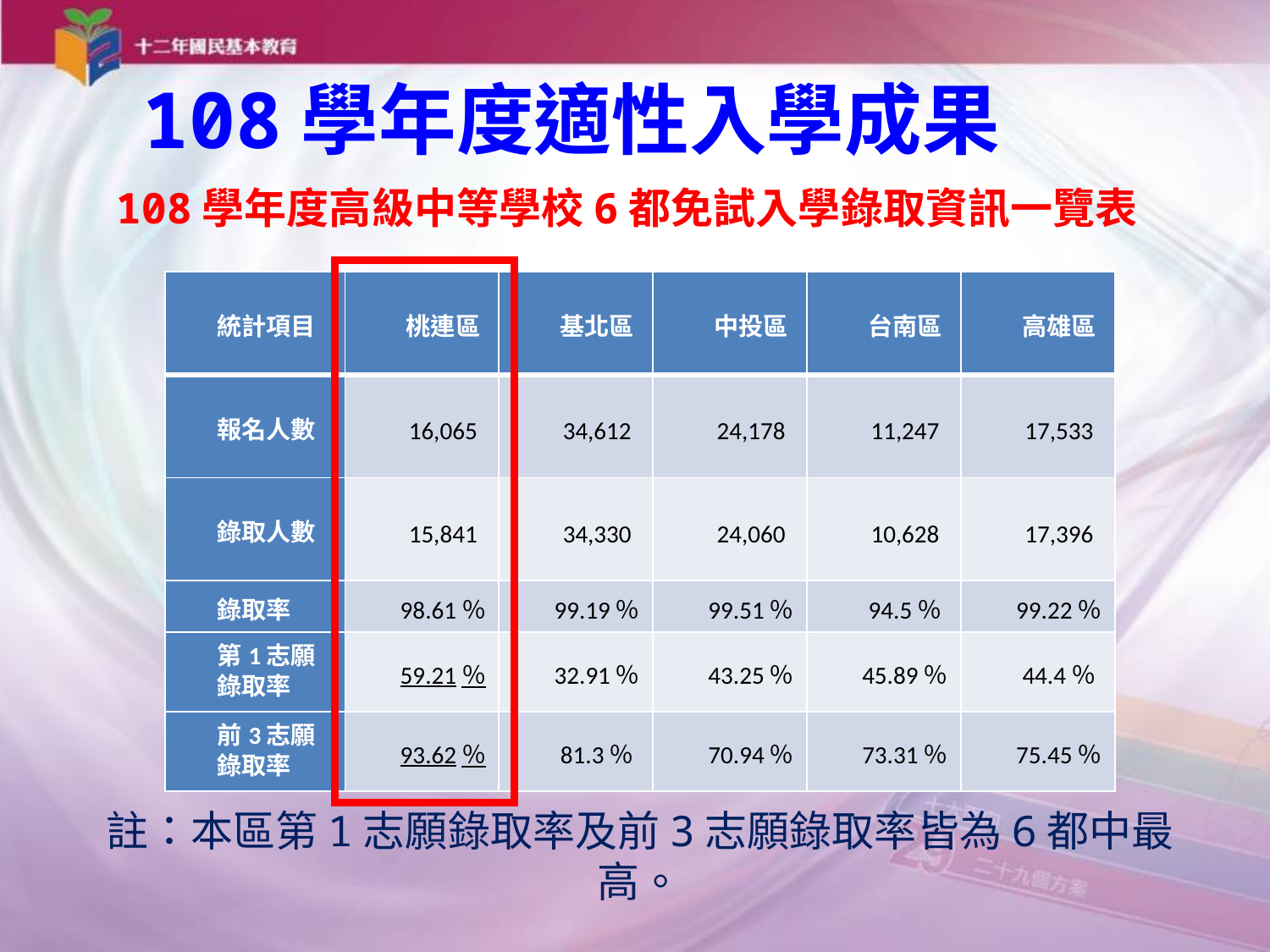

108學年度適性入學成果
108學年度高級中等學校6都免試入學錄取資訊一覽表

| 統計項目 | 桃連區 | 基北區 | 中投區 | 台南區 | 高雄區 |
| --- | --- | --- | --- | --- | --- |
| 報名人數 | 16,065 | 34,612 | 24,178 | 11,247 | 17,533 |
| 錄取人數 | 15,841 | 34,330 | 24,060 | 10,628 | 17,396 |
| 錄取率 | 98.61％ | 99.19％ | 99.51％ | 94.5％ | 99.22％ |
| 第1志願 錄取率 | 59.21％ | 32.91％ | 43.25％ | 45.89％ | 44.4％ |
| 前3志願 錄取率 | 93.62％ | 81.3％ | 70.94％ | 73.31％ | 75.45％ |
註：本區第1志願錄取率及前3志願錄取率皆為6都中最高。